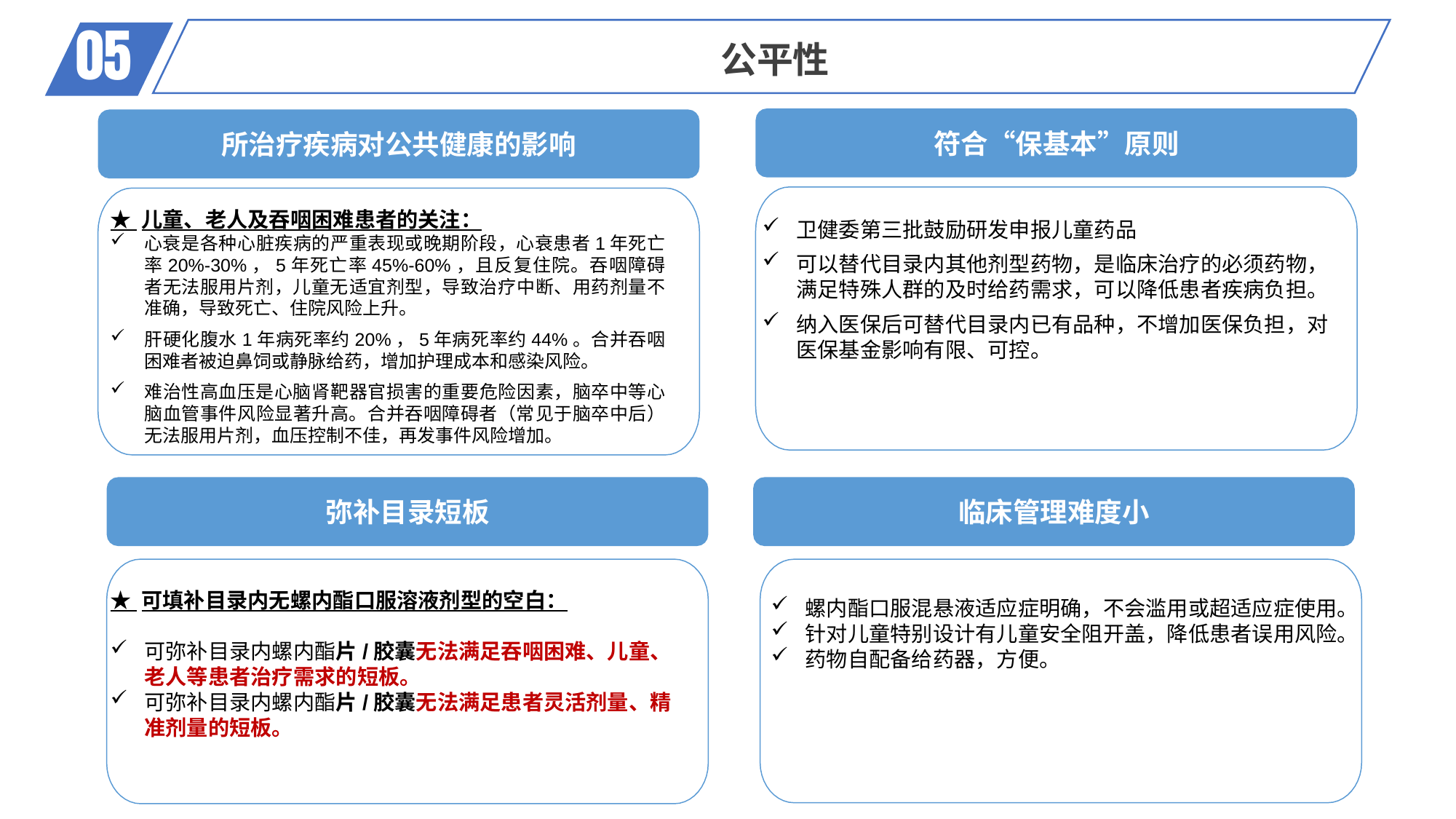

05

公平性
符合“保基本”原则

所治疗疾病对公共健康的影响

★ 儿童、老人及吞咽困难患者的关注：
心衰是各种心脏疾病的严重表现或晚期阶段，心衰患者1年死亡率20%-30%，5年死亡率45%-60%，且反复住院。吞咽障碍者无法服用片剂，儿童无适宜剂型，导致治疗中断、用药剂量不准确，导致死亡、住院风险上升。
肝硬化腹水1年病死率约20%，5年病死率约44%。合并吞咽困难者被迫鼻饲或静脉给药，增加护理成本和感染风险。
难治性高血压是心脑肾靶器官损害的重要危险因素，脑卒中等心脑血管事件风险显著升高。合并吞咽障碍者（常见于脑卒中后）无法服用片剂，血压控制不佳，再发事件风险增加。
卫健委第三批鼓励研发申报儿童药品
可以替代目录内其他剂型药物，是临床治疗的必须药物，满足特殊人群的及时给药需求，可以降低患者疾病负担。
纳入医保后可替代目录内已有品种，不增加医保负担，对医保基金影响有限、可控。

弥补目录短板

临床管理难度小

★ 可填补目录内无螺内酯口服溶液剂型的空白：

可弥补目录内螺内酯片/胶囊无法满足吞咽困难、儿童、老人等患者治疗需求的短板。
可弥补目录内螺内酯片/胶囊无法满足患者灵活剂量、精准剂量的短板。
螺内酯口服混悬液适应症明确，不会滥用或超适应症使用。
针对儿童特别设计有儿童安全阻开盖，降低患者误用风险。
药物自配备给药器，方便。